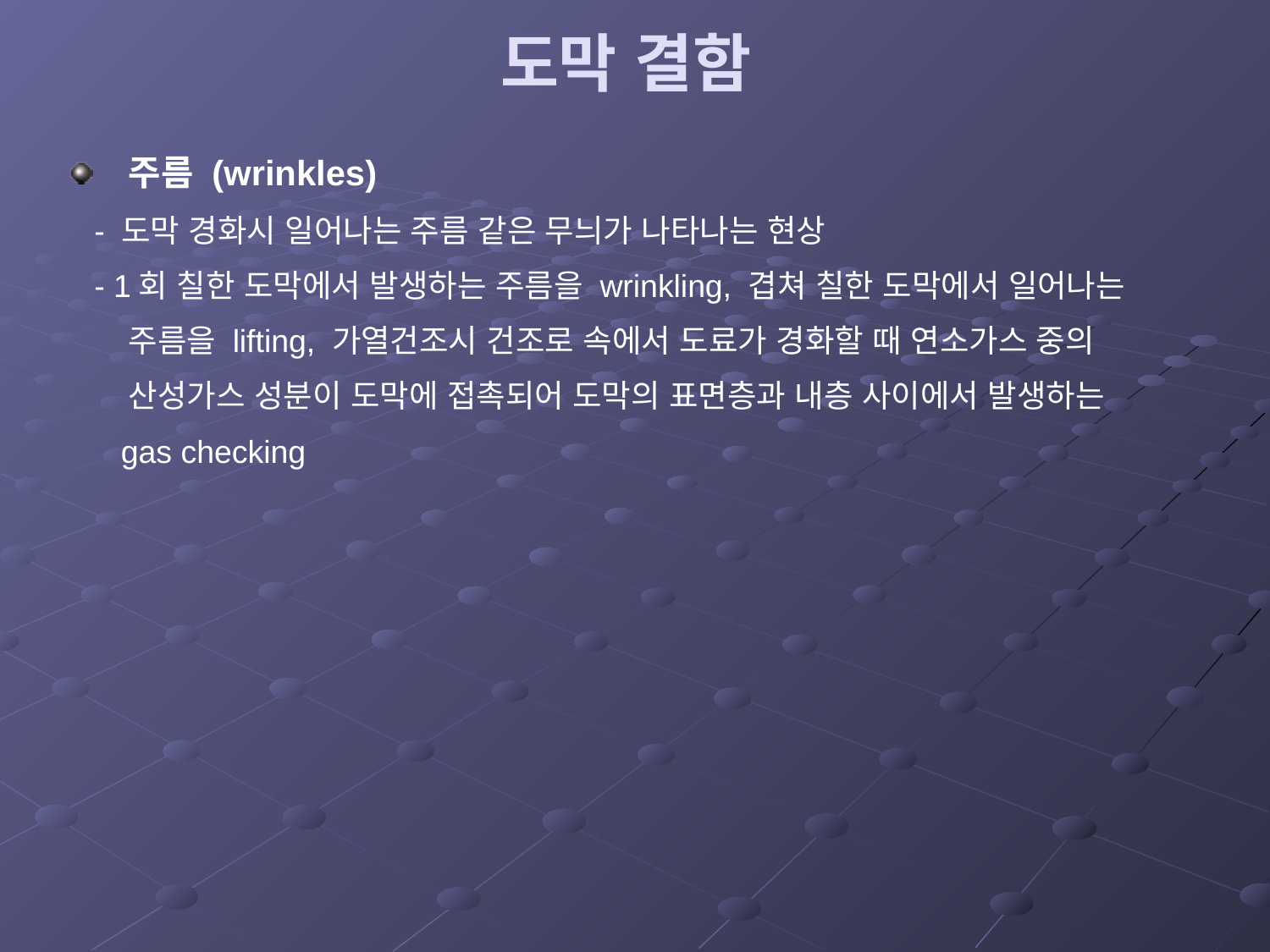

# 도막 결함
 주름 (wrinkles)
   - 도막 경화시 일어나는 주름 같은 무늬가 나타나는 현상
   - 1회 칠한 도막에서 발생하는 주름을 wrinkling, 겹쳐 칠한 도막에서 일어나는
      주름을 lifting, 가열건조시 건조로 속에서 도료가 경화할 때 연소가스 중의
      산성가스 성분이 도막에 접촉되어 도막의 표면층과 내층 사이에서 발생하는
      gas checking